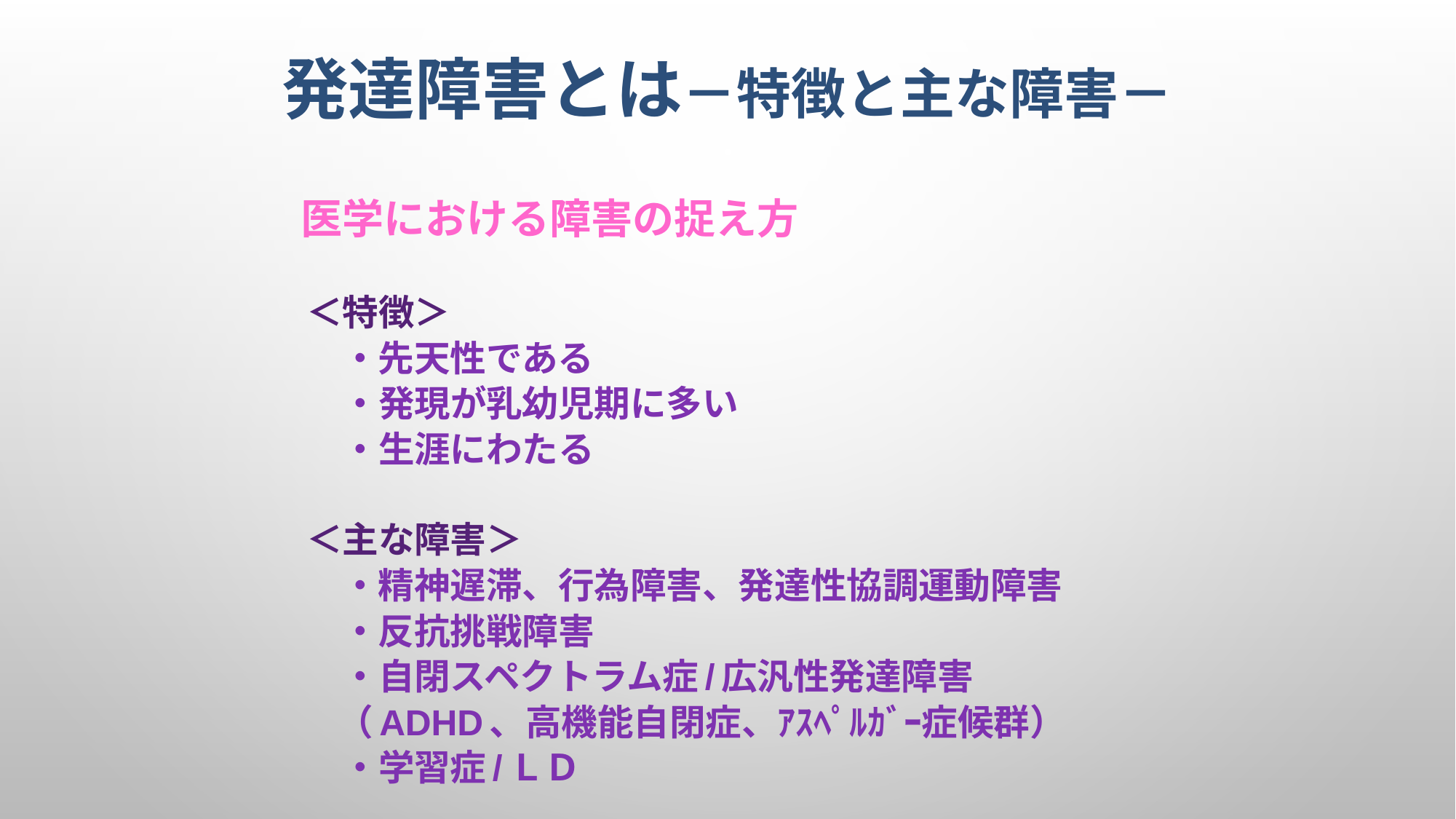

# 発達障害とは－特徴と主な障害－
　医学における障害の捉え方

　＜特徴＞
　　・先天性である
　　・発現が乳幼児期に多い
　　・生涯にわたる

　＜主な障害＞
　　・精神遅滞、行為障害、発達性協調運動障害
　　・反抗挑戦障害
　　・自閉スペクトラム症/広汎性発達障害
   　（ADHD、高機能自閉症、ｱｽﾍﾟﾙｶﾞｰ症候群）
　　・学習症/ＬＤ